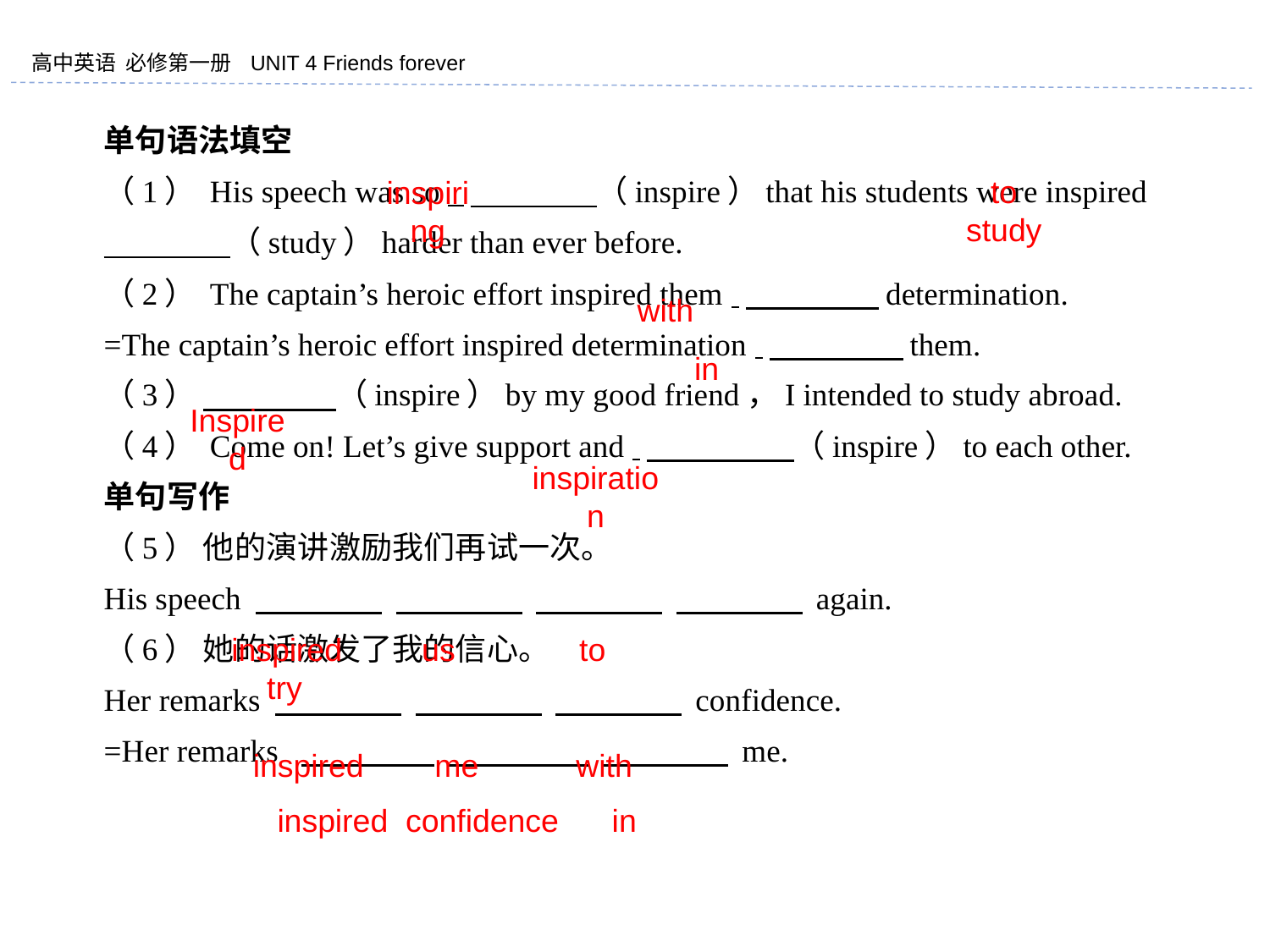

单句语法填空
（1） His speech was so   　　　　（inspire）that his students were inspired  　　　　（study）harder than ever before.
（2） The captain’s heroic effort inspired them  　　　　 determination.
=The captain’s heroic effort inspired determination  　　　　 them.
（3）  　　　　（inspire）by my good friend，I intended to study abroad.
（4） Come on! Let’s give support and  　   　　　（inspire）to each other.
单句写作
（5） 他的演讲激励我们再试一次。
His speech 　　　　  　　　　  　　　　  　　　　 again.
（6） 她的话激发了我的信心。
Her remarks 　　　　  　　　　  　　　　 confidence.
=Her remarks  　　　 　  　  　　　  　　　　 me.
to study
inspiring
with
in
Inspired
inspiration
inspired         us              to             try
 inspired        me           with
inspired  confidence      in